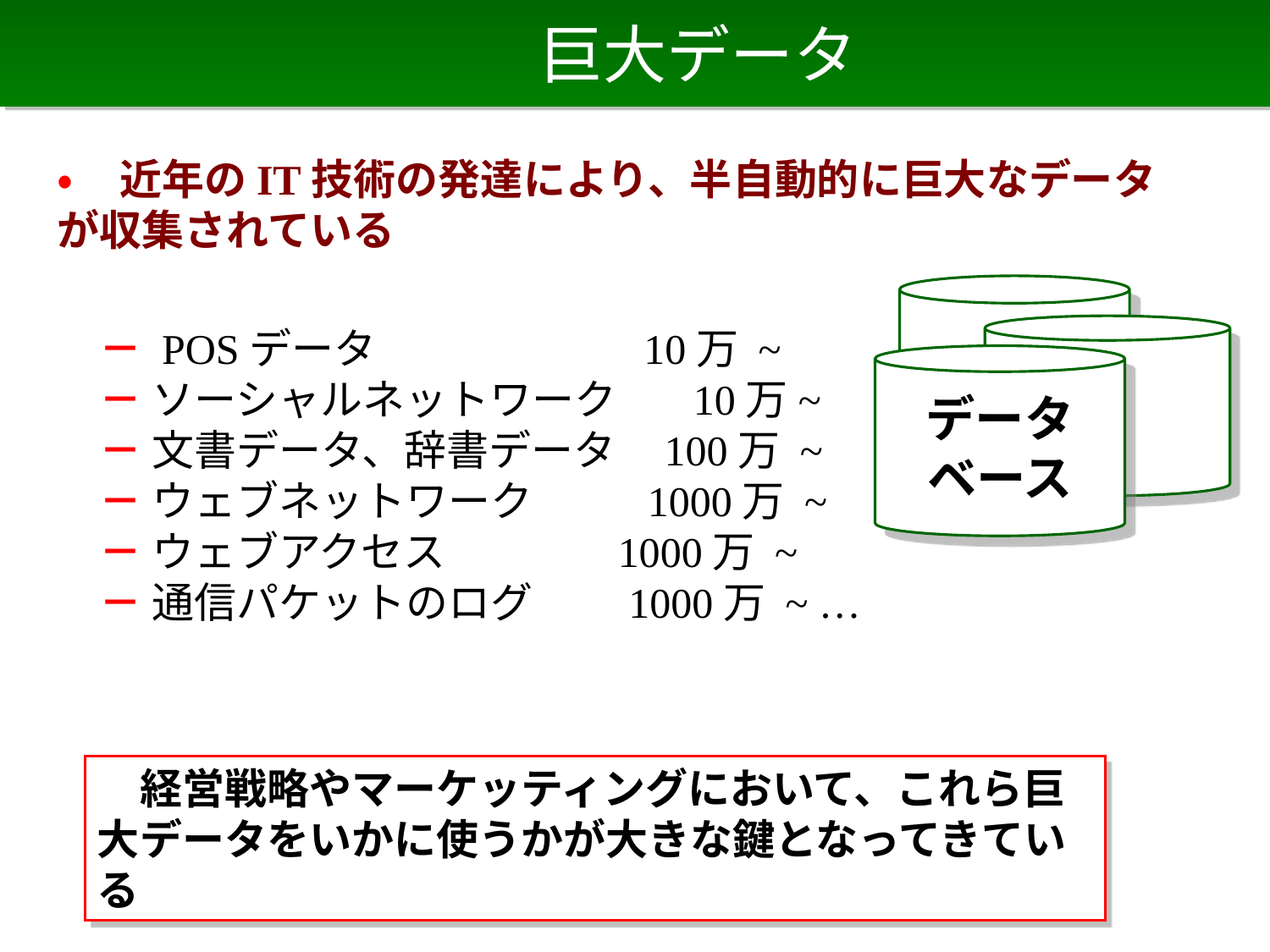

# 巨大データ
• 近年のIT技術の発達により、半自動的に巨大なデータが収集されている

　－ POSデータ                           10万 ~
　－ ソーシャルネットワーク       10万~
　－ 文書データ、辞書データ    100万 ~
　－ ウェブネットワーク           1000万 ~
　－ ウェブアクセス                 1000万 ~
　－ 通信パケットのログ         1000万 ~ …

データ
ベース

データ
ベース
　経営戦略やマーケッティングにおいて、これら巨大データをいかに使うかが大きな鍵となってきている